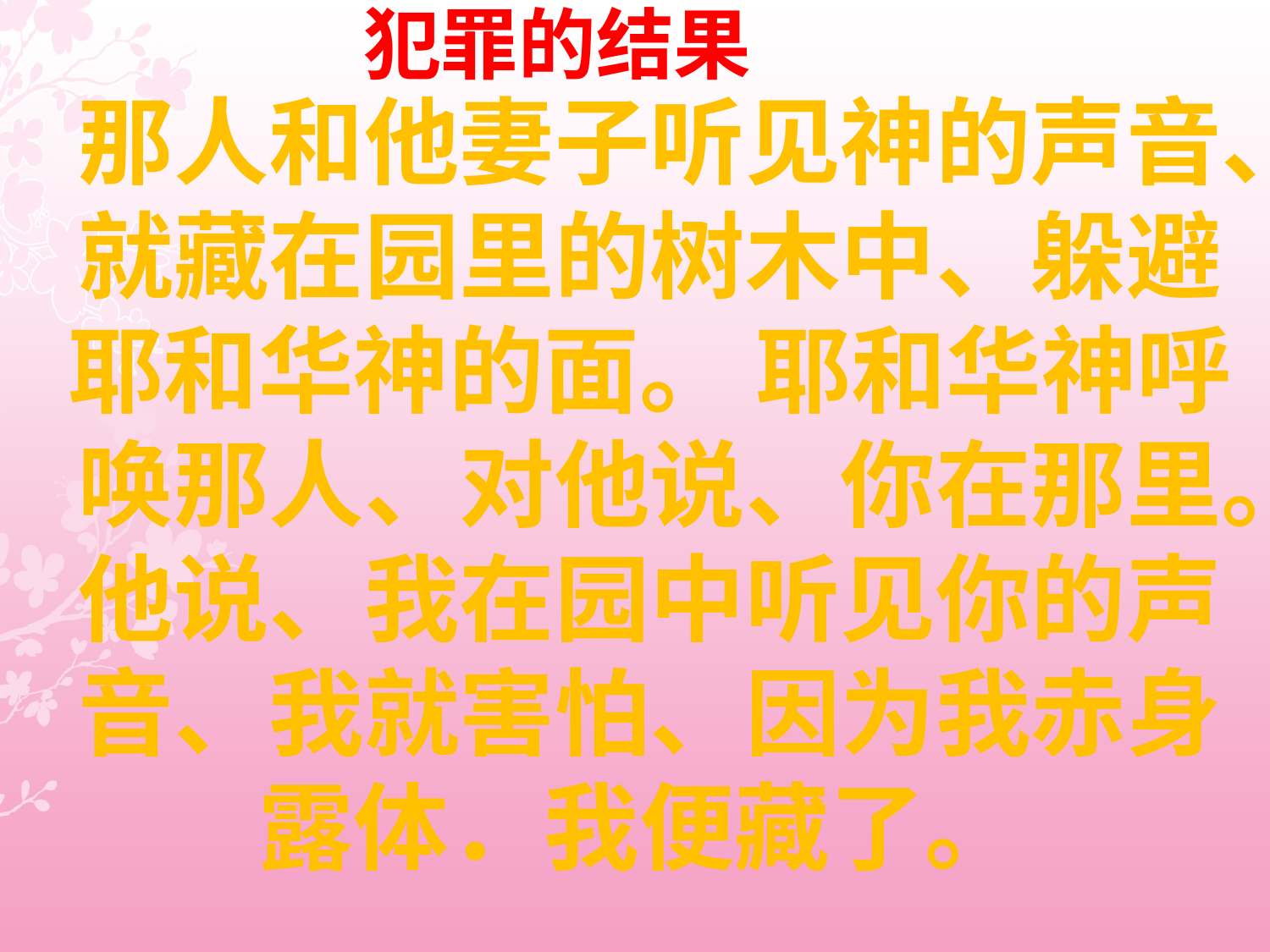

犯罪的结果
那人和他妻子听见神的声音、就藏在园里的树木中、躲避耶和华神的面。 耶和华神呼唤那人、对他说、你在那里。他说、我在园中听见你的声音、我就害怕、因为我赤身露体．我便藏了。